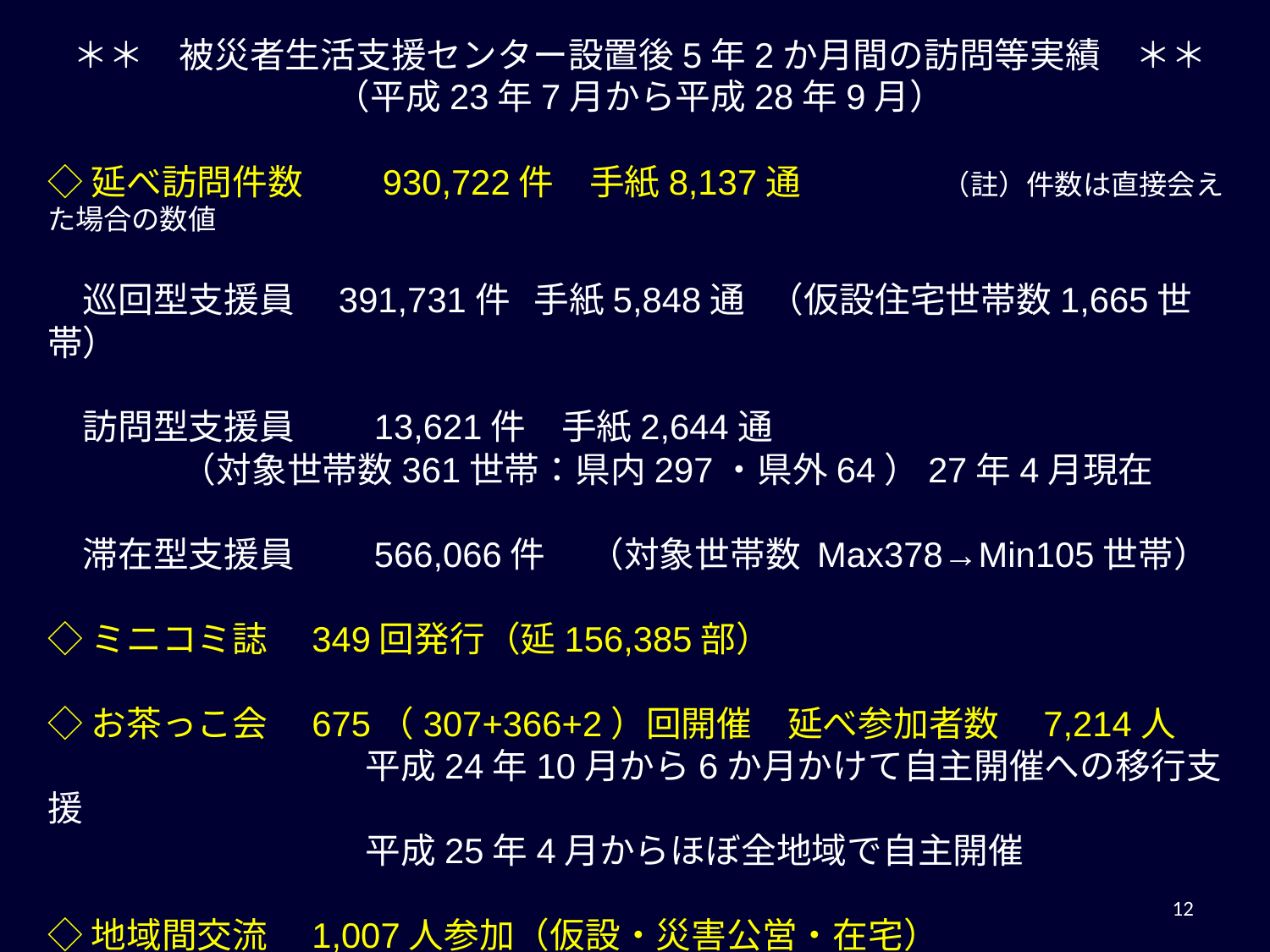

＊＊　被災者生活支援センター設置後5年2か月間の訪問等実績　＊＊
（平成23年7月から平成28年9月）

◇延べ訪問件数　　930,722件　手紙8,137通　　　　（註）件数は直接会えた場合の数値

　巡回型支援員　391,731件   手紙5,848通   （仮設住宅世帯数1,665世帯）

　訪問型支援員　　13,621件　手紙2,644通
                （対象世帯数361世帯：県内297・県外64）27年4月現在

　滞在型支援員　　566,066件　 （対象世帯数 Max378→Min105世帯）

◇ミニコミ誌　349回発行（延156,385部）

◇お茶っこ会　675（307+366+2）回開催　延べ参加者数　7,214人
　　　　　　　　　平成24年10月から6か月かけて自主開催への移行支援
　　　　　　　　　平成25年4月からほぼ全地域で自主開催

◇地域間交流　1,007人参加（仮設・災害公営・在宅）

◇朝のラジオ体操　75,353人　（平成24年6月分から統計）
12